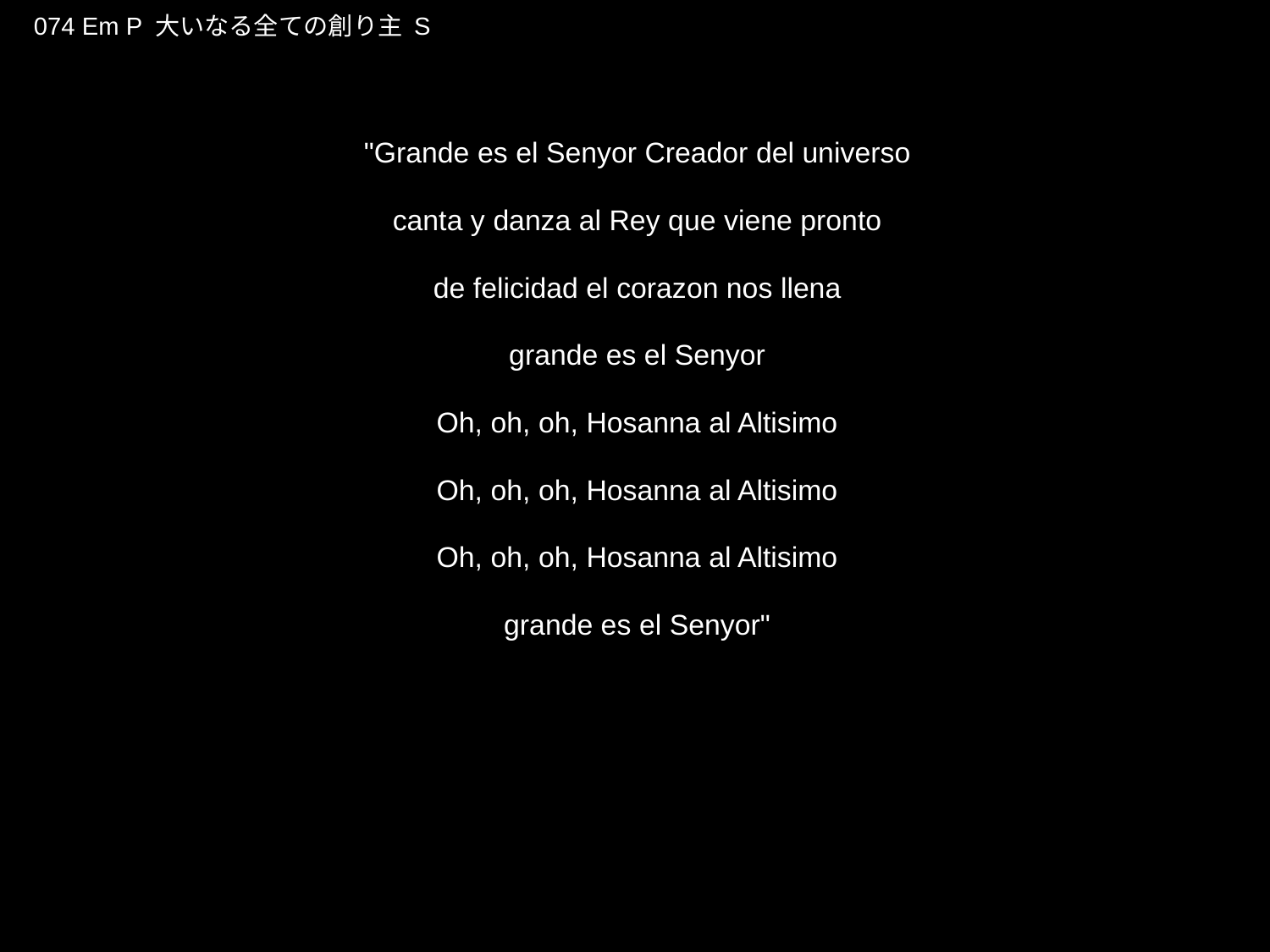

おおいなるすべてのつくりぬし
★P
074 Em P 大いなる全ての創り主 S
★３
"Grande es el Senyor Creador del universo
canta y danza al Rey que viene pronto
de felicidad el corazon nos llena
grande es el Senyor
Oh, oh, oh, Hosanna al Altisimo
Oh, oh, oh, Hosanna al Altisimo
Oh, oh, oh, Hosanna al Altisimo
grande es el Senyor"